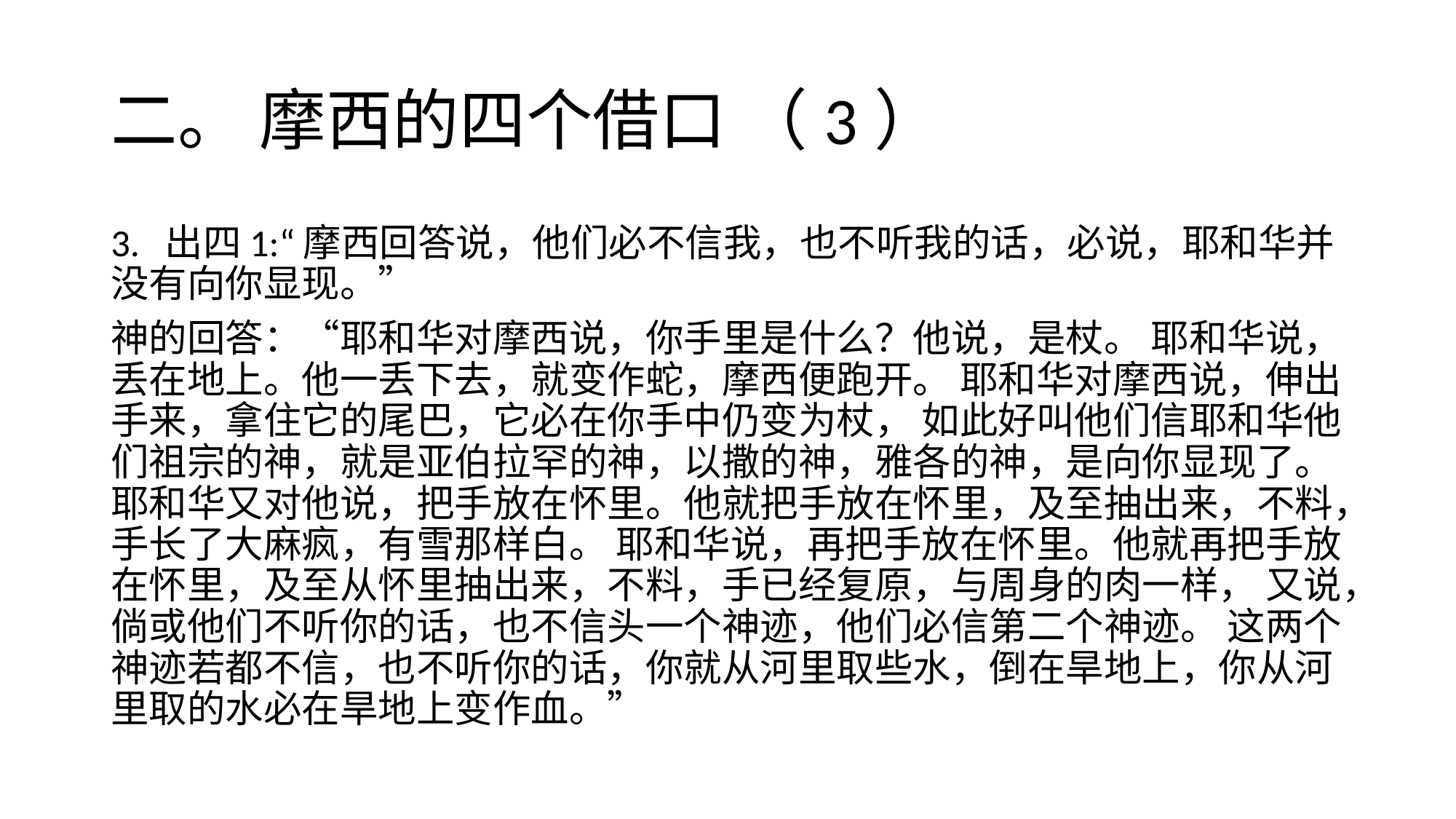

# 二。 摩西的四个借口 （3）
3.  出四1:“摩西回答说，他们必不信我，也不听我的话，必说，耶和华并没有向你显现。”
神的回答：“耶和华对摩西说，你手里是什么？他说，是杖。 耶和华说，丢在地上。他一丢下去，就变作蛇，摩西便跑开。 耶和华对摩西说，伸出手来，拿住它的尾巴，它必在你手中仍变为杖， 如此好叫他们信耶和华他们祖宗的神，就是亚伯拉罕的神，以撒的神，雅各的神，是向你显现了。 耶和华又对他说，把手放在怀里。他就把手放在怀里，及至抽出来，不料，手长了大麻疯，有雪那样白。 耶和华说，再把手放在怀里。他就再把手放在怀里，及至从怀里抽出来，不料，手已经复原，与周身的肉一样， 又说，倘或他们不听你的话，也不信头一个神迹，他们必信第二个神迹。 这两个神迹若都不信，也不听你的话，你就从河里取些水，倒在旱地上，你从河里取的水必在旱地上变作血。”